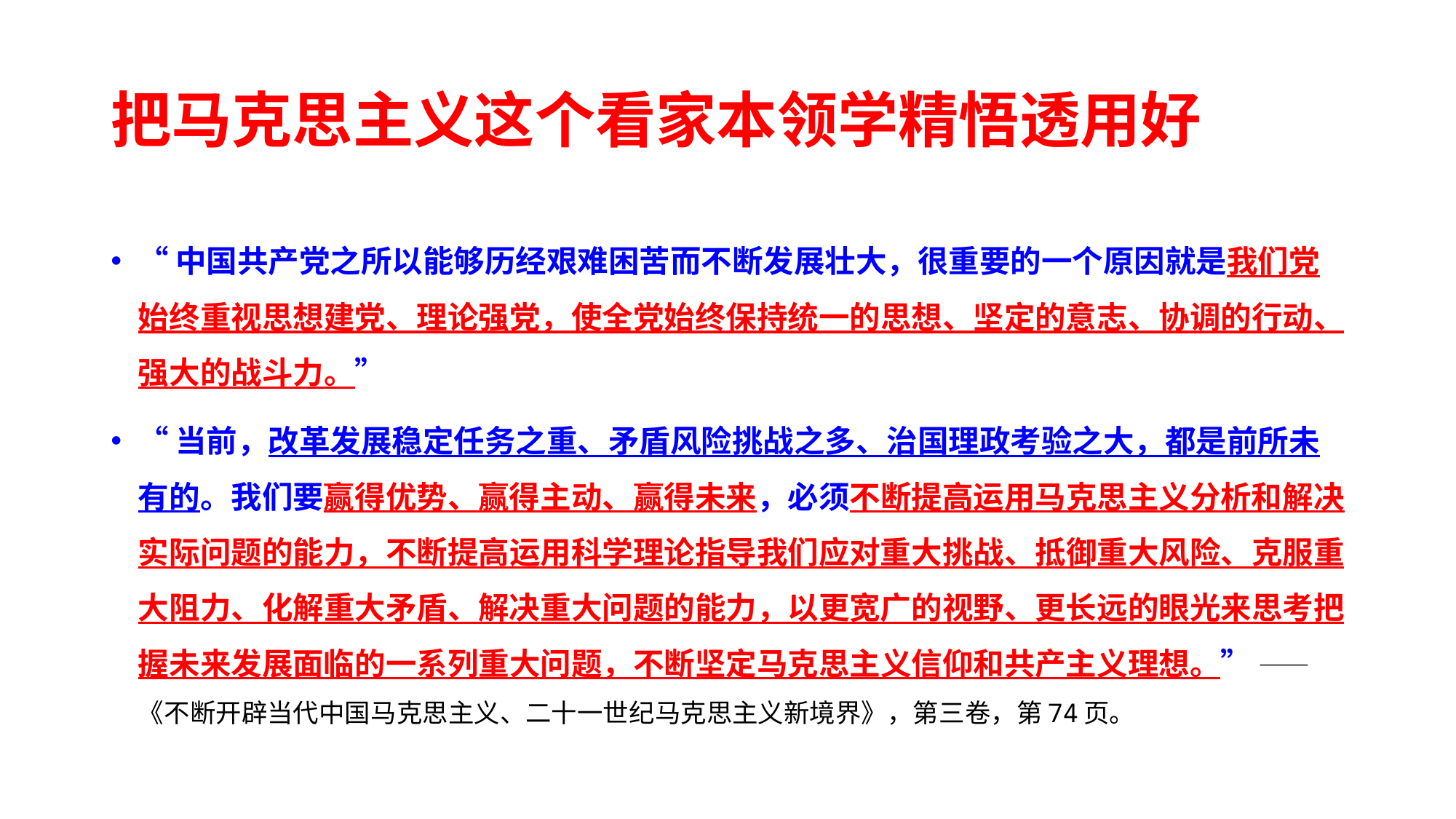

# 把马克思主义这个看家本领学精悟透用好
“中国共产党之所以能够历经艰难困苦而不断发展壮大，很重要的一个原因就是我们党始终重视思想建党、理论强党，使全党始终保持统一的思想、坚定的意志、协调的行动、强大的战斗力。”
“当前，改革发展稳定任务之重、矛盾风险挑战之多、治国理政考验之大，都是前所未有的。我们要赢得优势、赢得主动、赢得未来，必须不断提高运用马克思主义分析和解决实际问题的能力，不断提高运用科学理论指导我们应对重大挑战、抵御重大风险、克服重大阻力、化解重大矛盾、解决重大问题的能力，以更宽广的视野、更长远的眼光来思考把握未来发展面临的一系列重大问题，不断坚定马克思主义信仰和共产主义理想。” ——《不断开辟当代中国马克思主义、二十一世纪马克思主义新境界》，第三卷，第74页。